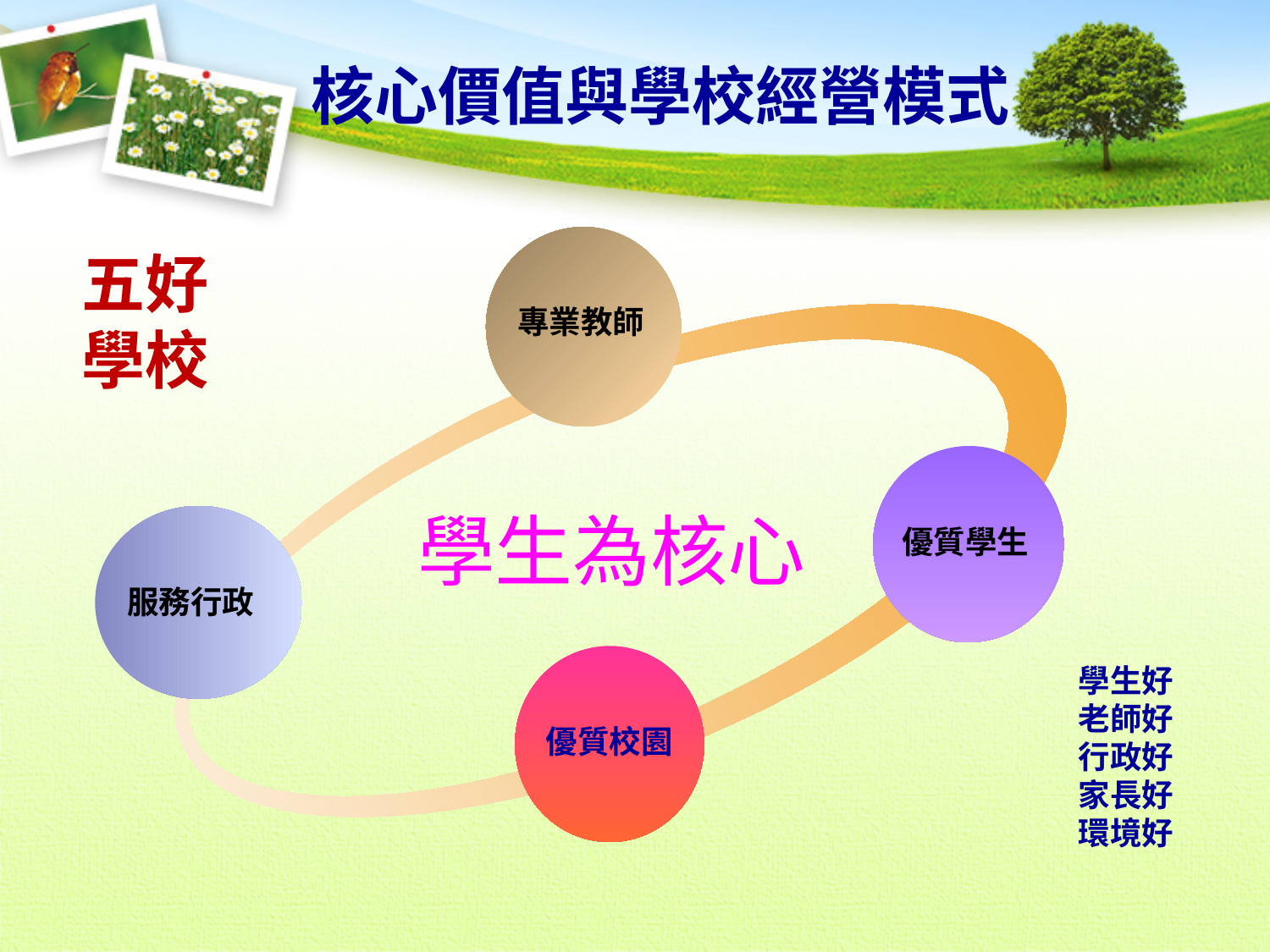

核心價值與學校經營模式

五好學校
專業教師

學生為核心

優質學生
優質學生
服務行政

學生好
老師好
行政好
家長好
環境好
優質校園